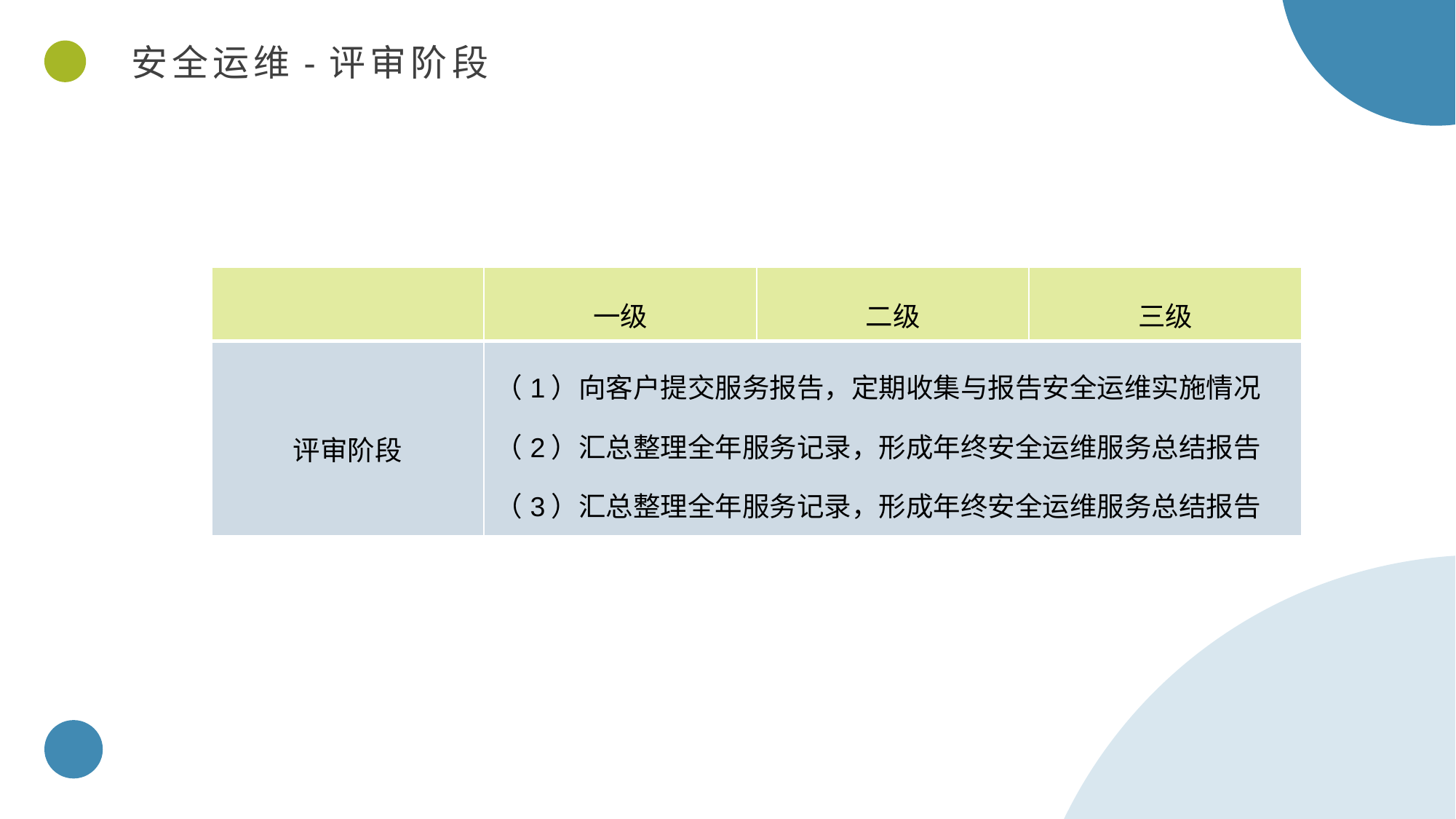

安全运维-评审阶段

|  | 一级 | 二级 | 三级 |
| --- | --- | --- | --- |
| 评审阶段 | （1）向客户提交服务报告，定期收集与报告安全运维实施情况 （2）汇总整理全年服务记录，形成年终安全运维服务总结报告 （3）汇总整理全年服务记录，形成年终安全运维服务总结报告 |  |  |
PPT模板 http://www.1ppt.com/moban/